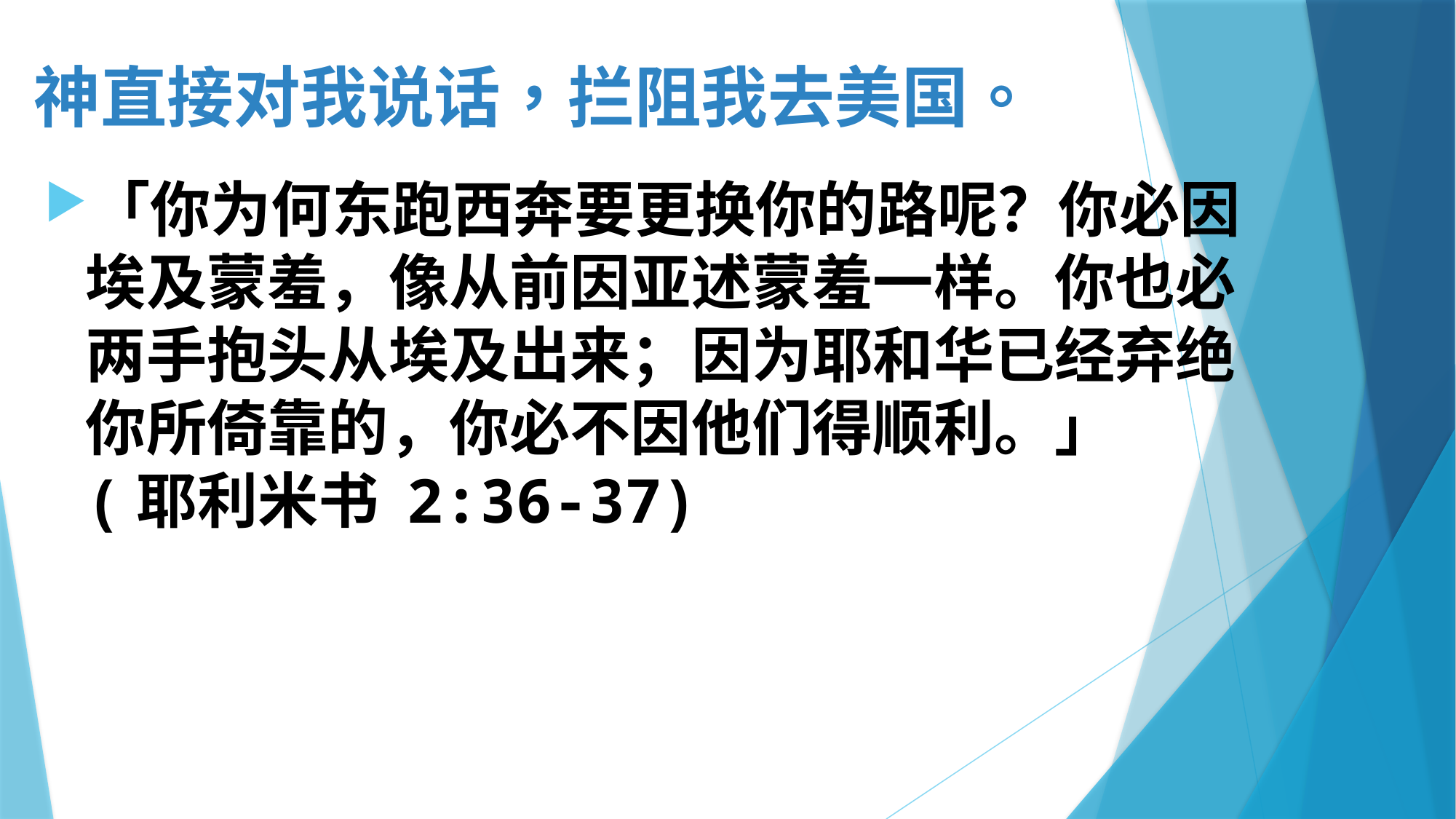

# 神直接对我说话，拦阻我去美国。
「你为何东跑西奔要更换你的路呢？你必因埃及蒙羞，像从前因亚述蒙羞一样。你也必两手抱头从埃及出来；因为耶和华已经弃绝你所倚靠的，你必不因他们得顺利。」  (耶利米书 2:36-37)